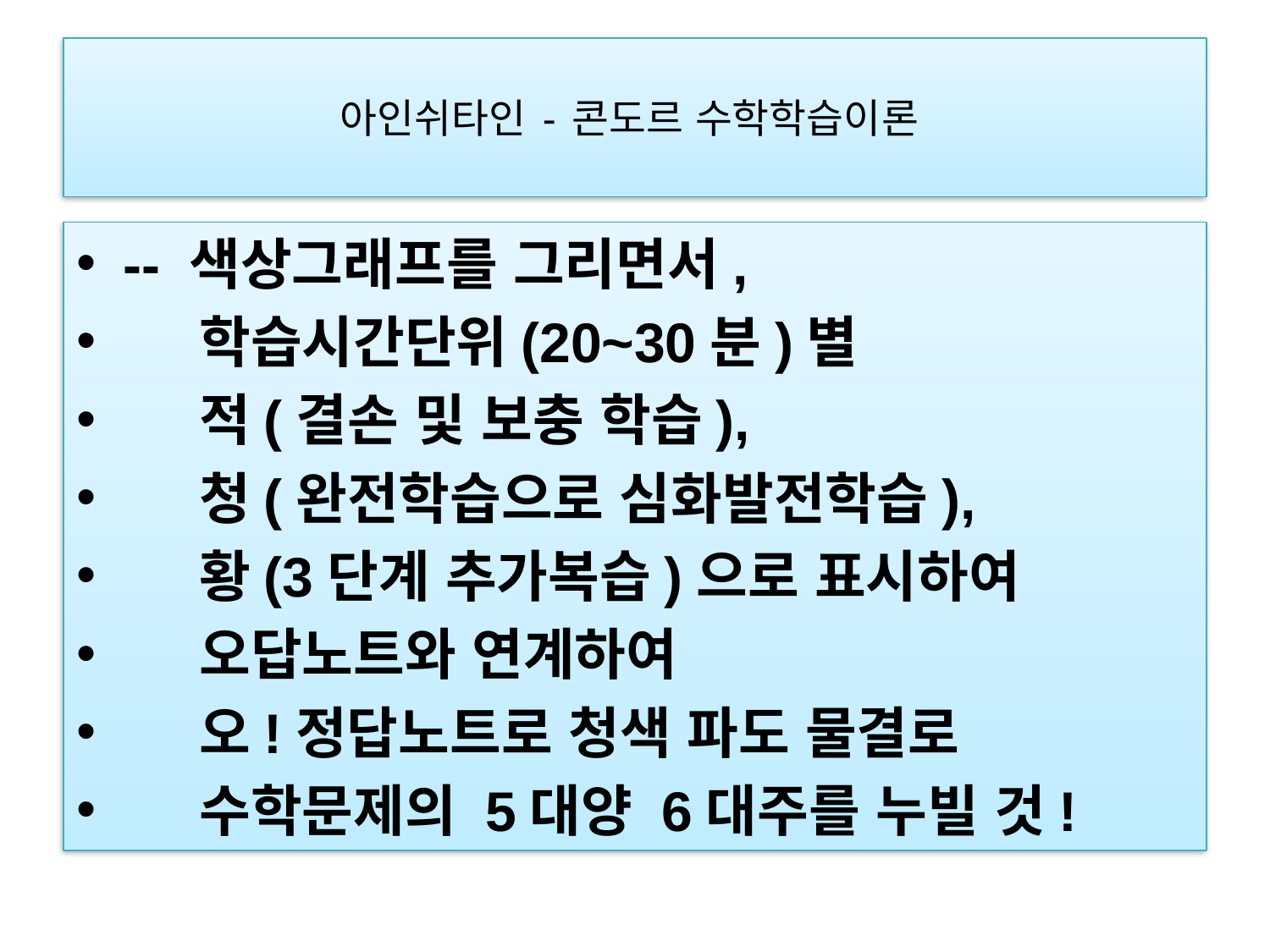

# 아인쉬타인 - 콘도르 수학학습이론
-- 색상그래프를 그리면서,
    학습시간단위(20~30분)별
    적(결손 및 보충 학습),
    청(완전학습으로 심화발전학습),
    황(3단계 추가복습)으로 표시하여
    오답노트와 연계하여
    오!정답노트로 청색 파도 물결로
    수학문제의 5대양 6대주를 누빌 것!